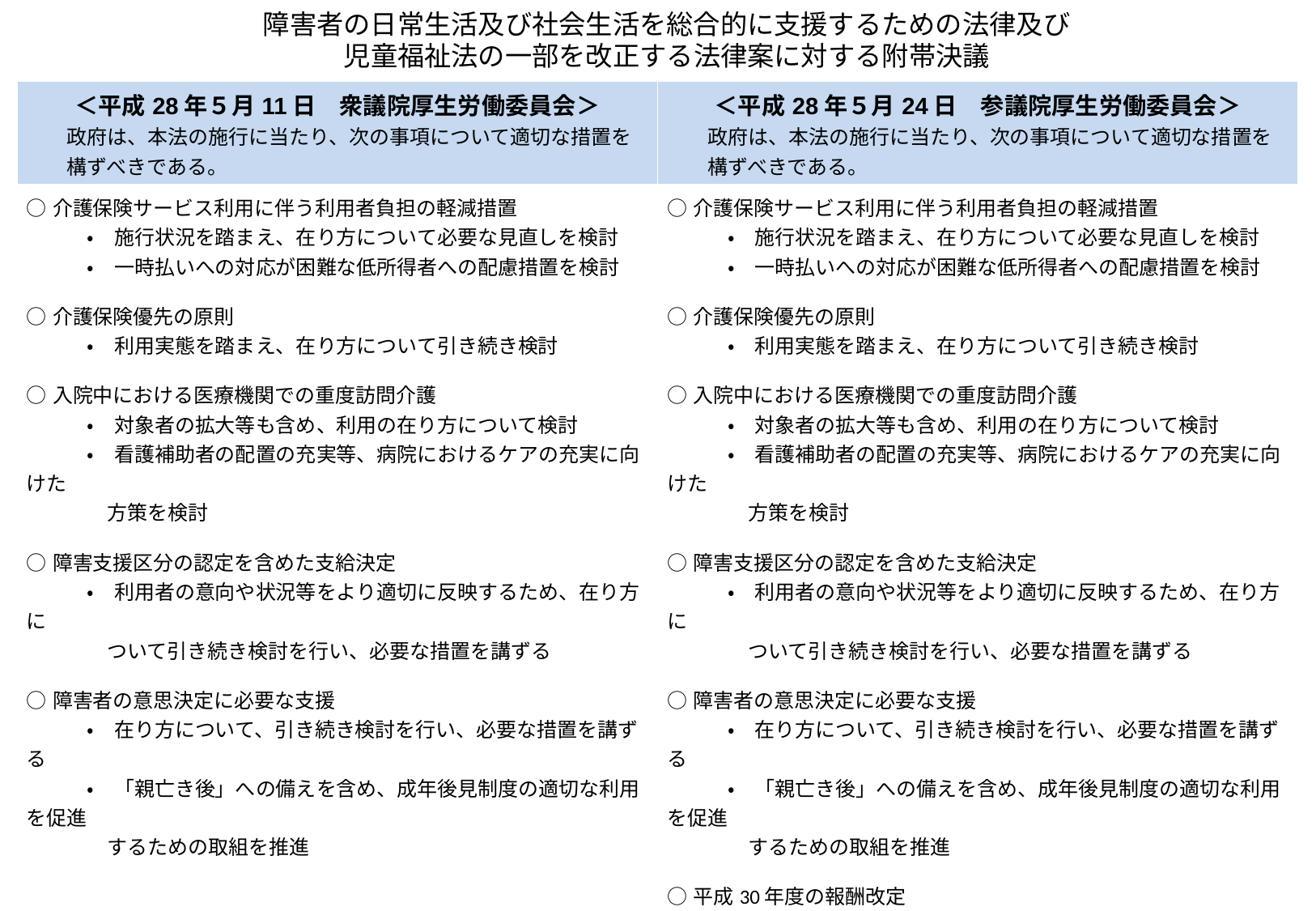

# 障害者の日常生活及び社会生活を総合的に支援するための法律及び 児童福祉法の一部を改正する法律案に対する附帯決議
| ＜平成28年５月11日　衆議院厚生労働委員会＞ 　　政府は、本法の施行に当たり、次の事項について適切な措置を 　　構ずべきである。 | ＜平成28年５月24日　参議院厚生労働委員会＞ 　　政府は、本法の施行に当たり、次の事項について適切な措置を 　　構ずべきである。 |
| --- | --- |
| ○介護保険サービス利用に伴う利用者負担の軽減措置 　　　・　施行状況を踏まえ、在り方について必要な見直しを検討 　　　・　一時払いへの対応が困難な低所得者への配慮措置を検討 ○介護保険優先の原則 　　　・　利用実態を踏まえ、在り方について引き続き検討 ○入院中における医療機関での重度訪問介護 　　　・　対象者の拡大等も含め、利用の在り方について検討 　　　・　看護補助者の配置の充実等、病院におけるケアの充実に向けた 　　　　方策を検討 ○障害支援区分の認定を含めた支給決定 　　　・　利用者の意向や状況等をより適切に反映するため、在り方に 　　　　ついて引き続き検討を行い、必要な措置を講ずる ○障害者の意思決定に必要な支援 　　　・　在り方について、引き続き検討を行い、必要な措置を講ずる 　　　・　「親亡き後」への備えを含め、成年後見制度の適切な利用を促進 　　　　するための取組を推進 　　　　　　　　　　　　　　　　　　　　　　　　　　　　　　　　　　　など、１０項目 | ○介護保険サービス利用に伴う利用者負担の軽減措置 　　　・　施行状況を踏まえ、在り方について必要な見直しを検討 　　　・　一時払いへの対応が困難な低所得者への配慮措置を検討 ○介護保険優先の原則 　　　・　利用実態を踏まえ、在り方について引き続き検討 ○入院中における医療機関での重度訪問介護 　　　・　対象者の拡大等も含め、利用の在り方について検討 　　　・　看護補助者の配置の充実等、病院におけるケアの充実に向けた 　　　　方策を検討 ○障害支援区分の認定を含めた支給決定 　　　・　利用者の意向や状況等をより適切に反映するため、在り方に 　　　　ついて引き続き検討を行い、必要な措置を講ずる ○障害者の意思決定に必要な支援 　　　・　在り方について、引き続き検討を行い、必要な措置を講ずる 　　　・　「親亡き後」への備えを含め、成年後見制度の適切な利用を促進 　　　　するための取組を推進 ○平成30年度の報酬改定 　　　・　処遇改善、キャリアパスの確立、労働環境改善、人材の参入定着、 　　　　専門性向上等による人材の質の確保等に十分に配慮して検討 ○災害発生時における安全な避難 　　　・　障害の特性に対応した福祉避難所の拡充 　　　・　専門的知識を有する人材の確保・養成 　　　・　避難が困難な障害者等の把握やその支援方法等を早急に検討 　　　　　　　　　　　　　　　　　　　　　　　　　　　　　　　　　　　など、１７項目 |